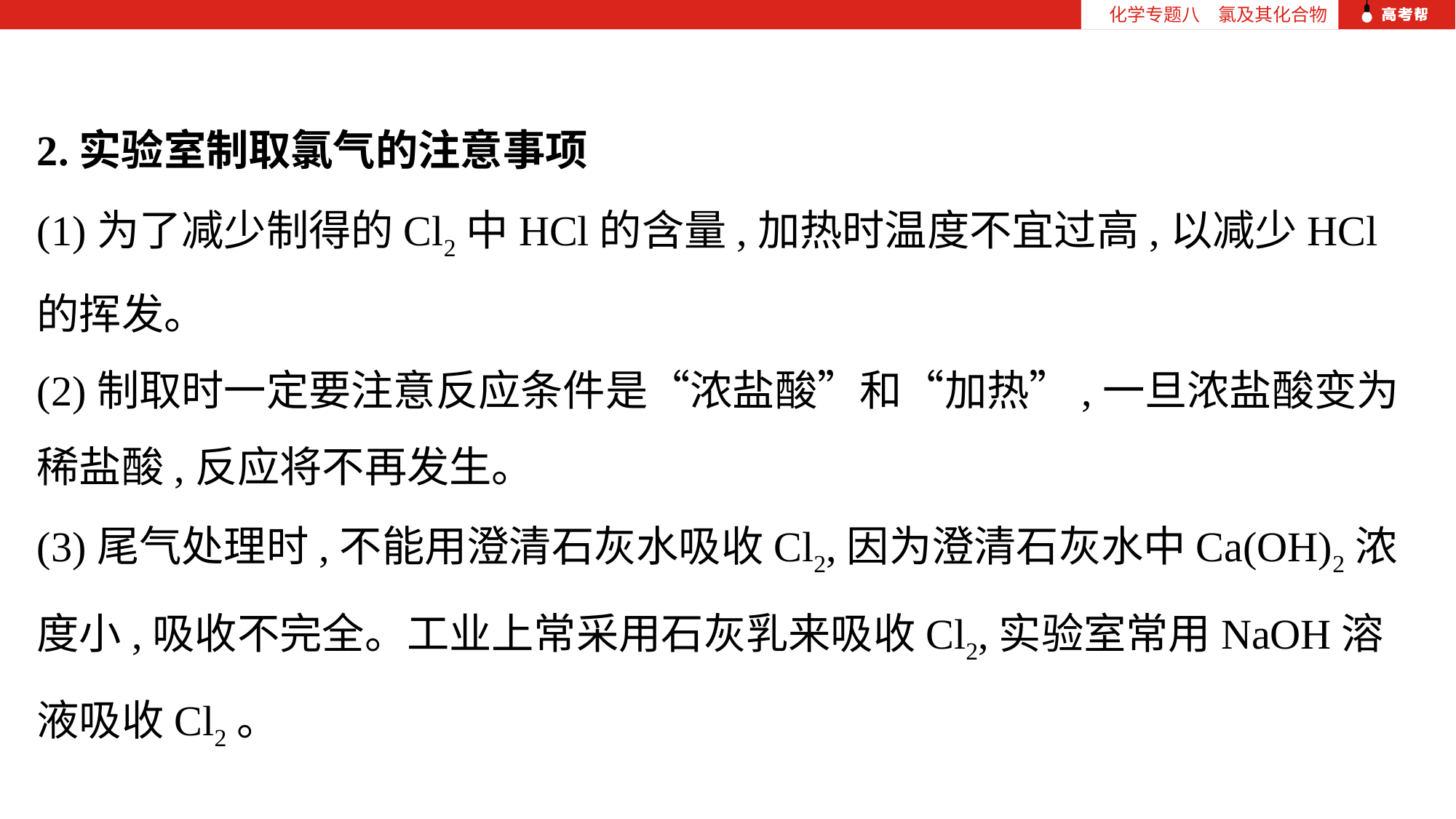

化学专题八　氯及其化合物

2.实验室制取氯气的注意事项
(1)为了减少制得的Cl2中HCl的含量,加热时温度不宜过高,以减少HCl的挥发。
(2)制取时一定要注意反应条件是“浓盐酸”和“加热”,一旦浓盐酸变为稀盐酸,反应将不再发生。
(3)尾气处理时,不能用澄清石灰水吸收Cl2,因为澄清石灰水中Ca(OH)2浓度小,吸收不完全。工业上常采用石灰乳来吸收Cl2,实验室常用NaOH溶液吸收Cl2。